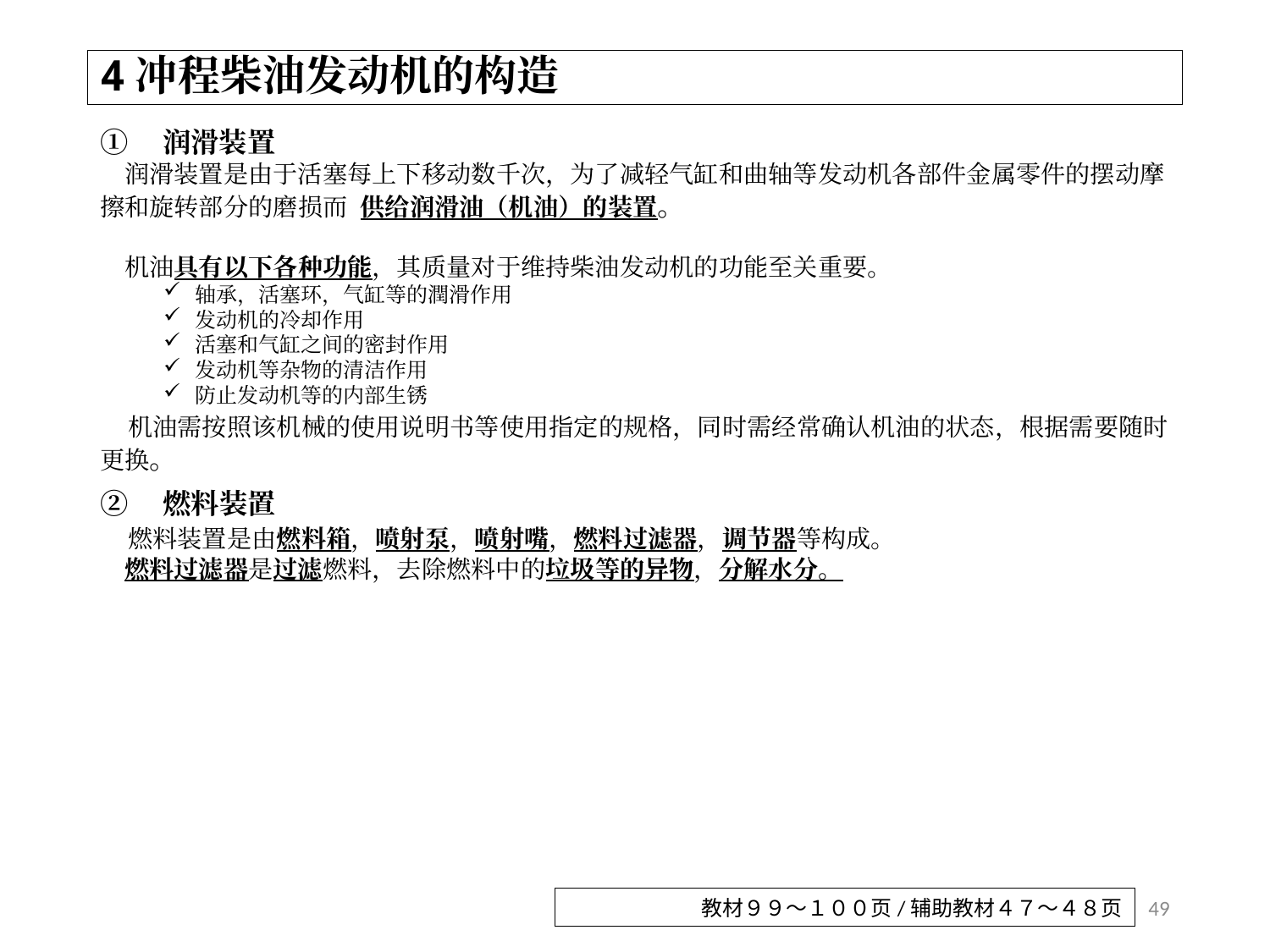

# 4冲程柴油发动机的构造
①　润滑装置
　润滑装置是由于活塞每上下移动数千次，为了减轻气缸和曲轴等发动机各部件金属零件的摆动摩擦和旋转部分的磨损而  供给润滑油（机油）的装置。

　机油具有以下各种功能，其质量对于维持柴油发动机的功能至关重要。
轴承，活塞环，气缸等的潤滑作用
发动机的冷却作用
活塞和气缸之间的密封作用
发动机等杂物的清洁作用
防止发动机等的内部生锈
　机油需按照该机械的使用说明书等使用指定的规格，同时需经常确认机油的状态，根据需要随时更换。
②　燃料装置
　燃料装置是由燃料箱，喷射泵，喷射嘴，燃料过滤器，调节器等构成。
　燃料过滤器是过滤燃料，去除燃料中的垃圾等的异物，分解水分。

49
教材９９～１００页/辅助教材４７～４８页